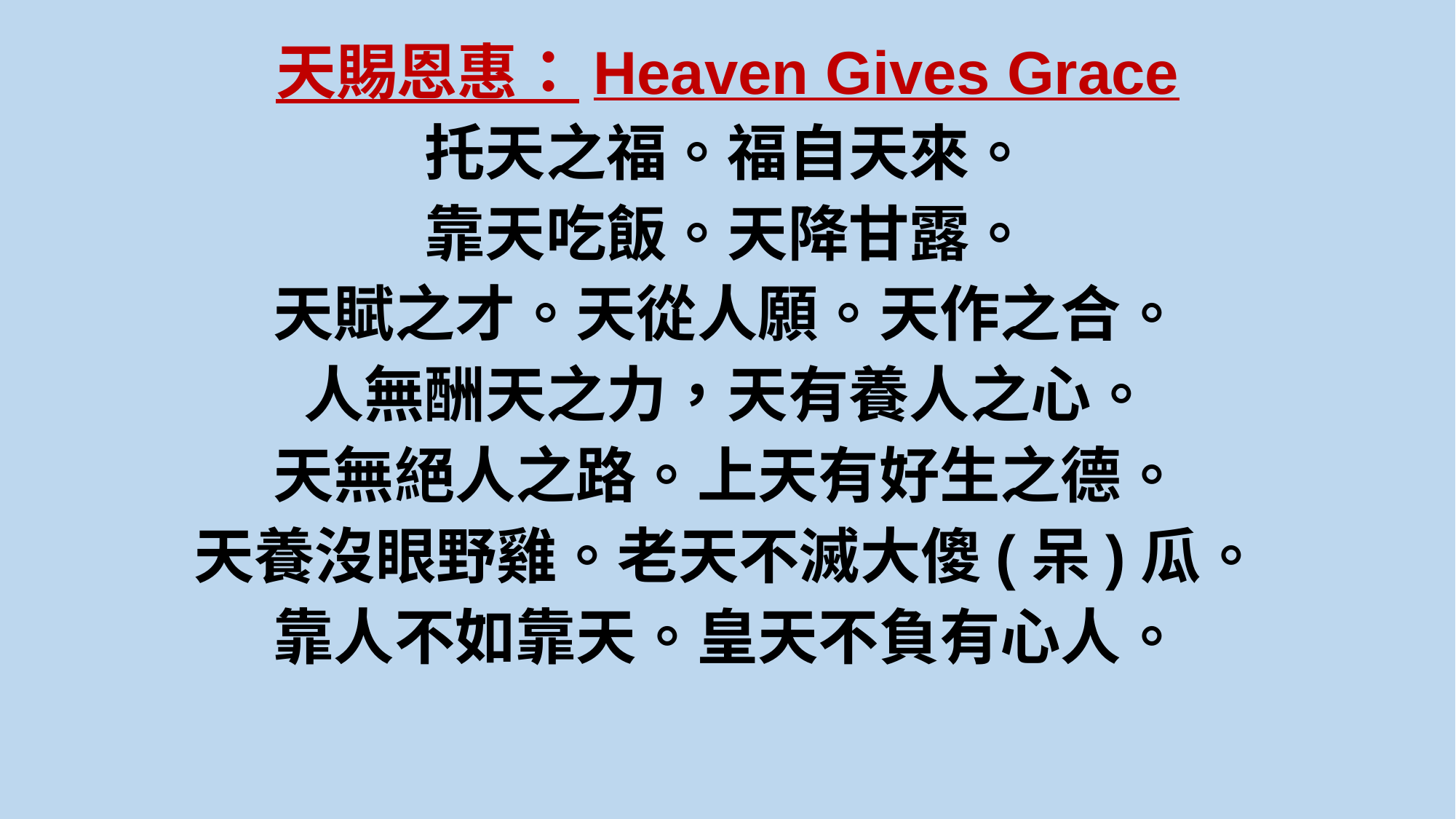

天賜恩惠：Heaven Gives Grace
托天之福。福自天來。
靠天吃飯。天降甘露。
天賦之才。天從人願。天作之合。
人無酬天之力，天有養人之心。
天無絕人之路。上天有好生之德。
天養沒眼野雞。老天不滅大傻(呆)瓜。
靠人不如靠天。皇天不負有心人。